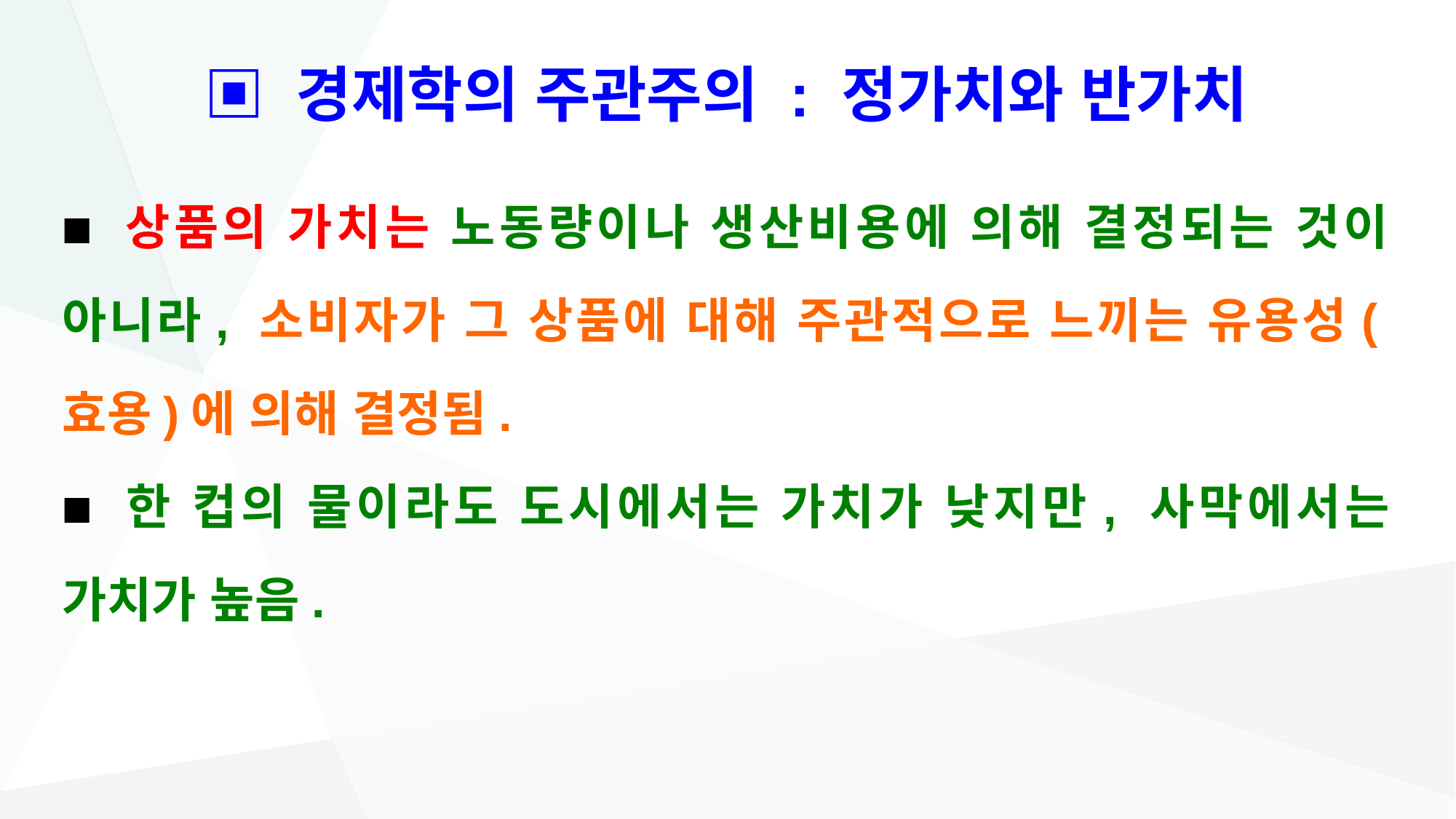

# ▣ 경제학의 주관주의 : 정가치와 반가치
◼ 상품의 가치는 노동량이나 생산비용에 의해 결정되는 것이 아니라, 소비자가 그 상품에 대해 주관적으로 느끼는 유용성(효용)에 의해 결정됨.
◼ 한 컵의 물이라도 도시에서는 가치가 낮지만, 사막에서는 가치가 높음.